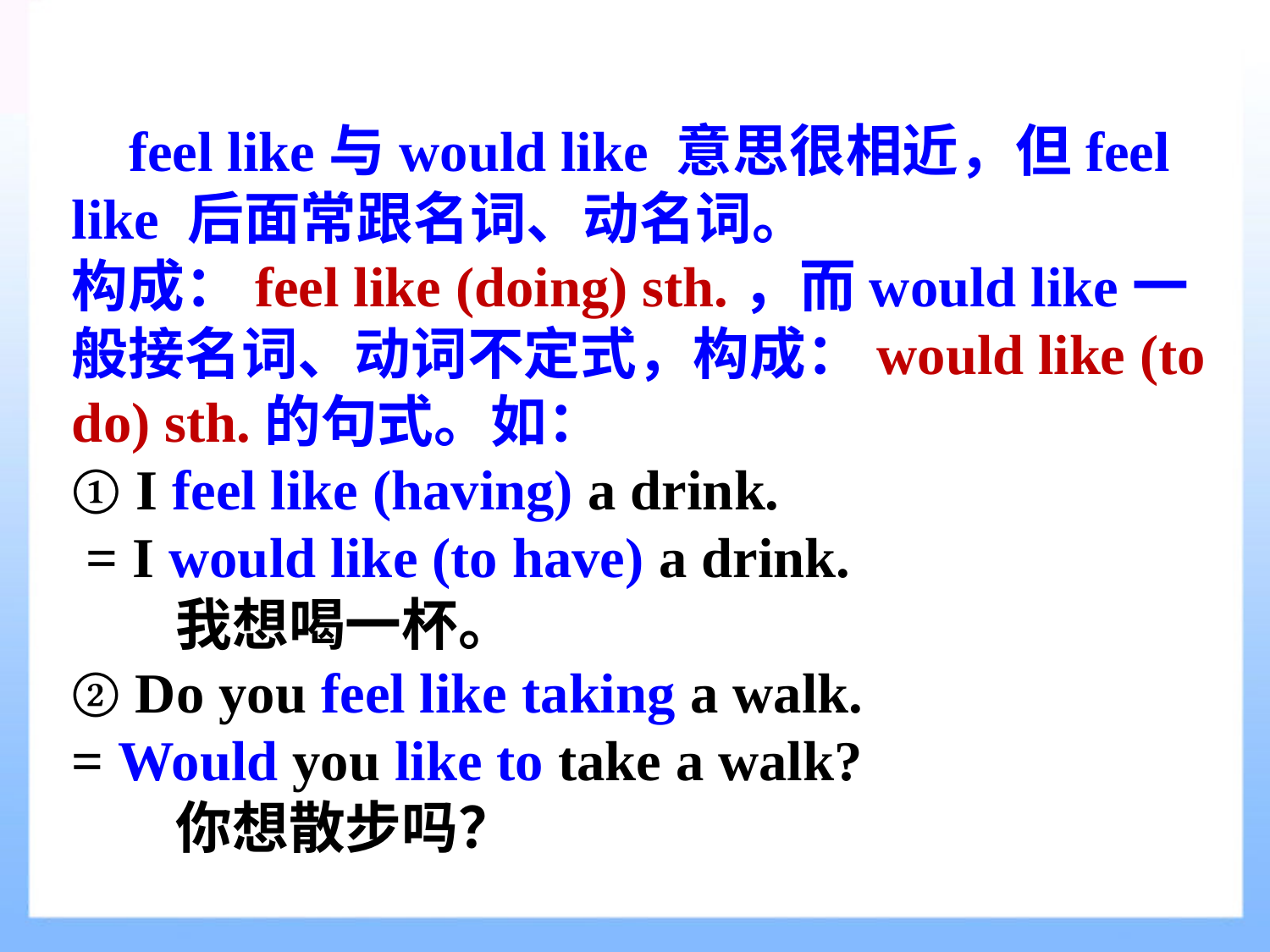

feel like与would like 意思很相近，但feel like 后面常跟名词、动名词。
构成：feel like (doing) sth.，而would like一般接名词、动词不定式，构成：would like (to do) sth.的句式。如：
① I feel like (having) a drink.
 = I would like (to have) a drink.
       我想喝一杯。
② Do you feel like taking a walk.
= Would you like to take a walk?
       你想散步吗？